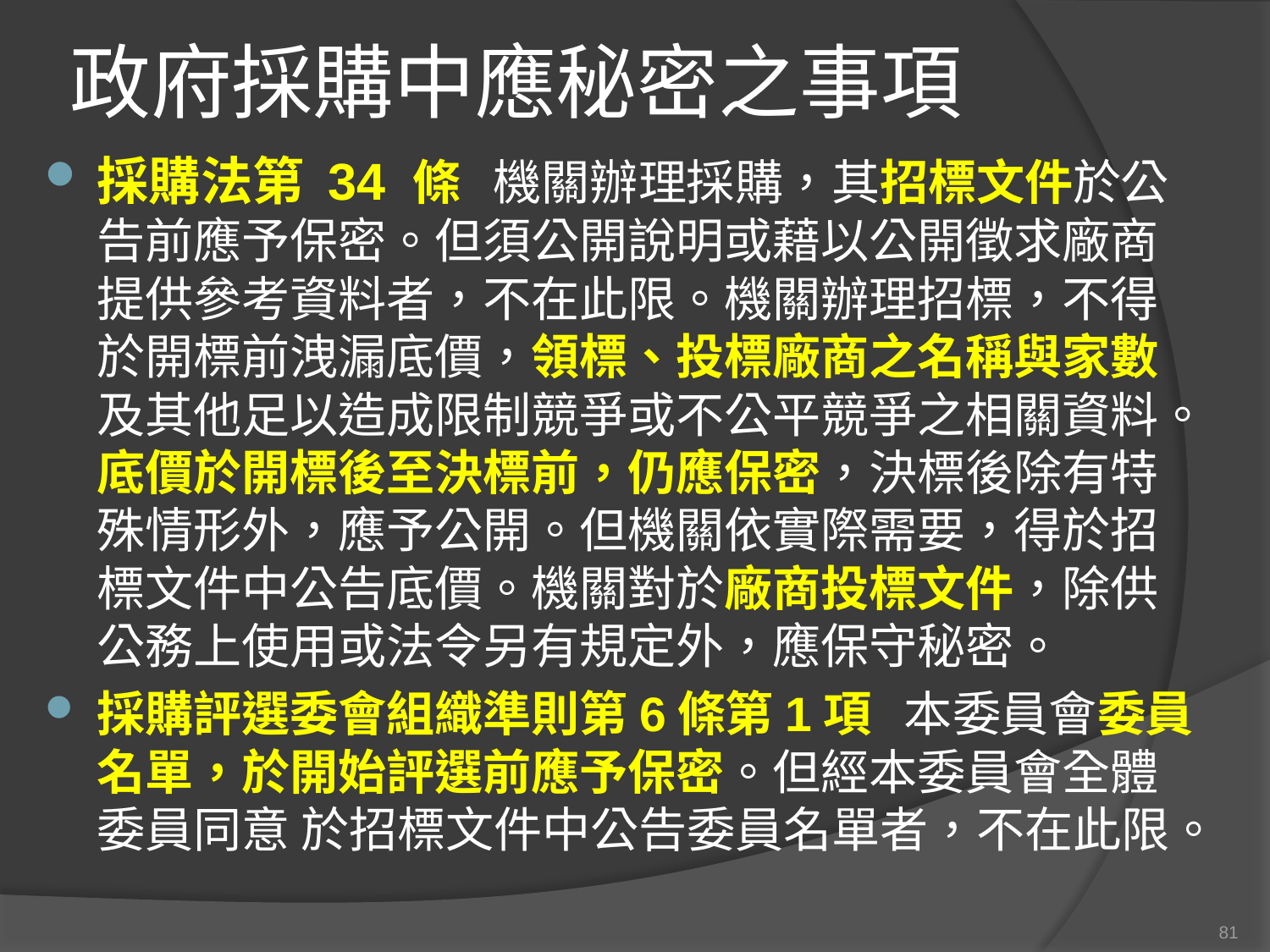

# 政府採購中應秘密之事項
採購法第 34 條   機關辦理採購，其招標文件於公告前應予保密。但須公開說明或藉以公開徵求廠商提供參考資料者，不在此限。機關辦理招標，不得於開標前洩漏底價，領標、投標廠商之名稱與家數及其他足以造成限制競爭或不公平競爭之相關資料。底價於開標後至決標前，仍應保密，決標後除有特殊情形外，應予公開。但機關依實際需要，得於招標文件中公告底價。機關對於廠商投標文件，除供公務上使用或法令另有規定外，應保守秘密。
採購評選委會組織準則第6條第1項   本委員會委員名單，於開始評選前應予保密。但經本委員會全體委員同意 於招標文件中公告委員名單者，不在此限。
81